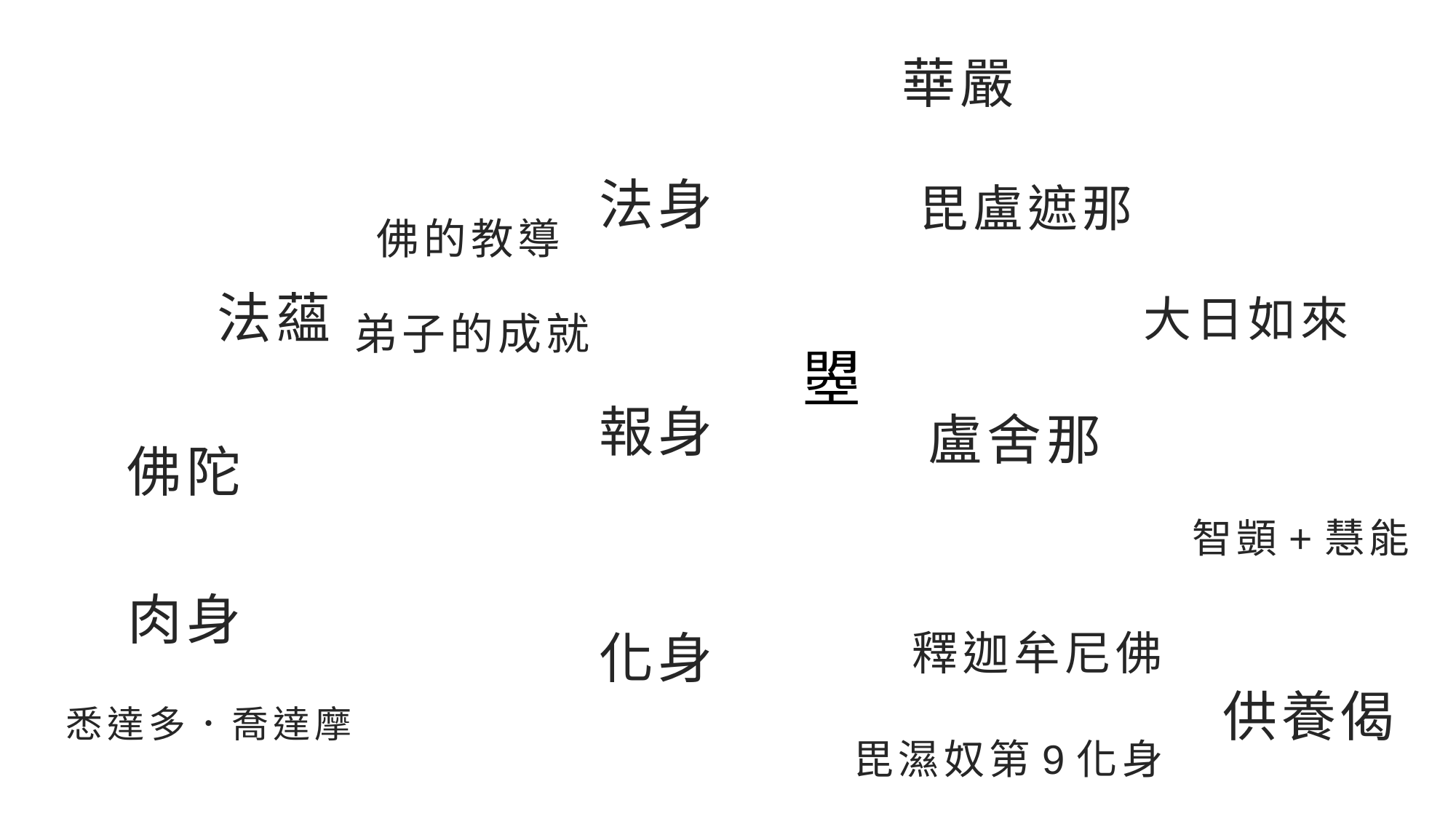

華嚴
毘盧遮那
法身
佛的教導
大日如來
法蘊
弟子的成就
曌
盧舍那
報身
佛陀
智顗+慧能
# 肉身
釋迦牟尼佛
化身
供養偈
悉達多．喬達摩
毘濕奴第9化身